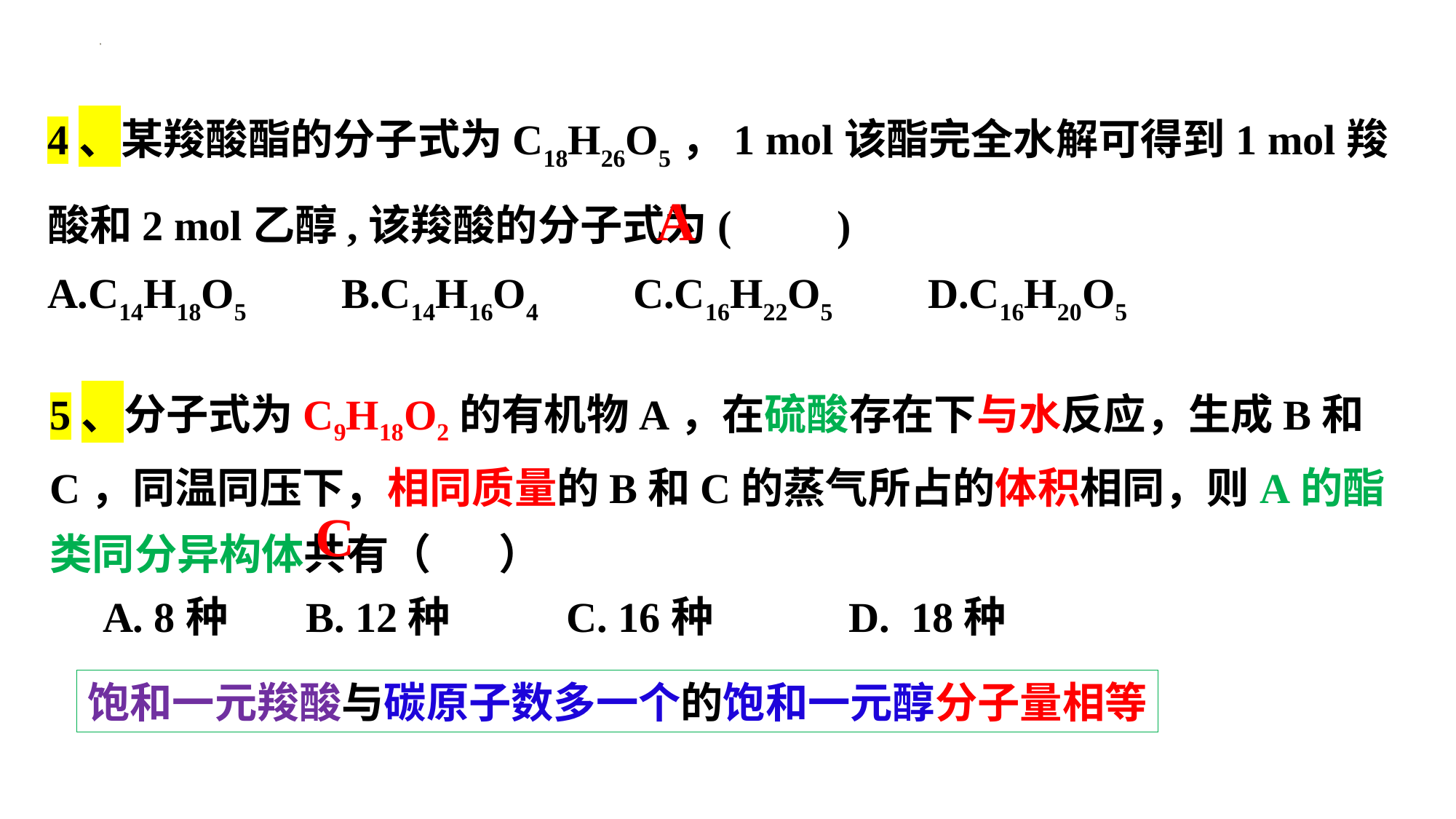

4、某羧酸酯的分子式为C18H26O5，1 mol该酯完全水解可得到1 mol羧酸和2 mol乙醇,该羧酸的分子式为(　　)
A.C14H18O5         B.C14H16O4         C.C16H22O5         D.C16H20O5
A
5、分子式为C9H18O2的有机物A，在硫酸存在下与水反应，生成B和C，同温同压下，相同质量的B和C的蒸气所占的体积相同，则A的酯类同分异构体共有（       ）
C
A. 8种       B. 12种           C. 16种             D.  18种
饱和一元羧酸与碳原子数多一个的饱和一元醇分子量相等